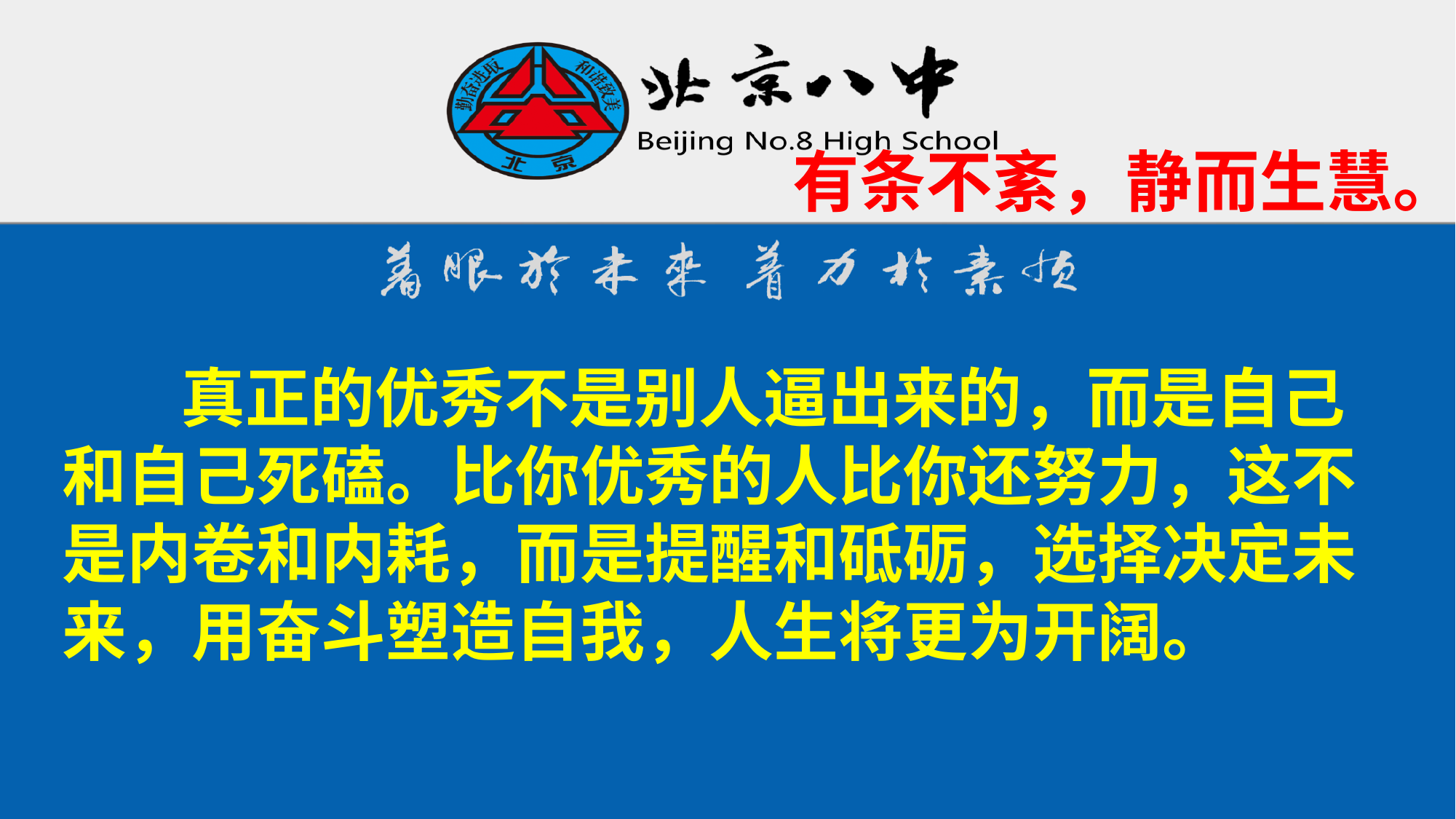

有条不紊，静而生慧。
       真正的优秀不是别人逼出来的，而是自己和自己死磕。比你优秀的人比你还努力，这不是内卷和内耗，而是提醒和砥砺，选择决定未来，用奋斗塑造自我，人生将更为开阔。